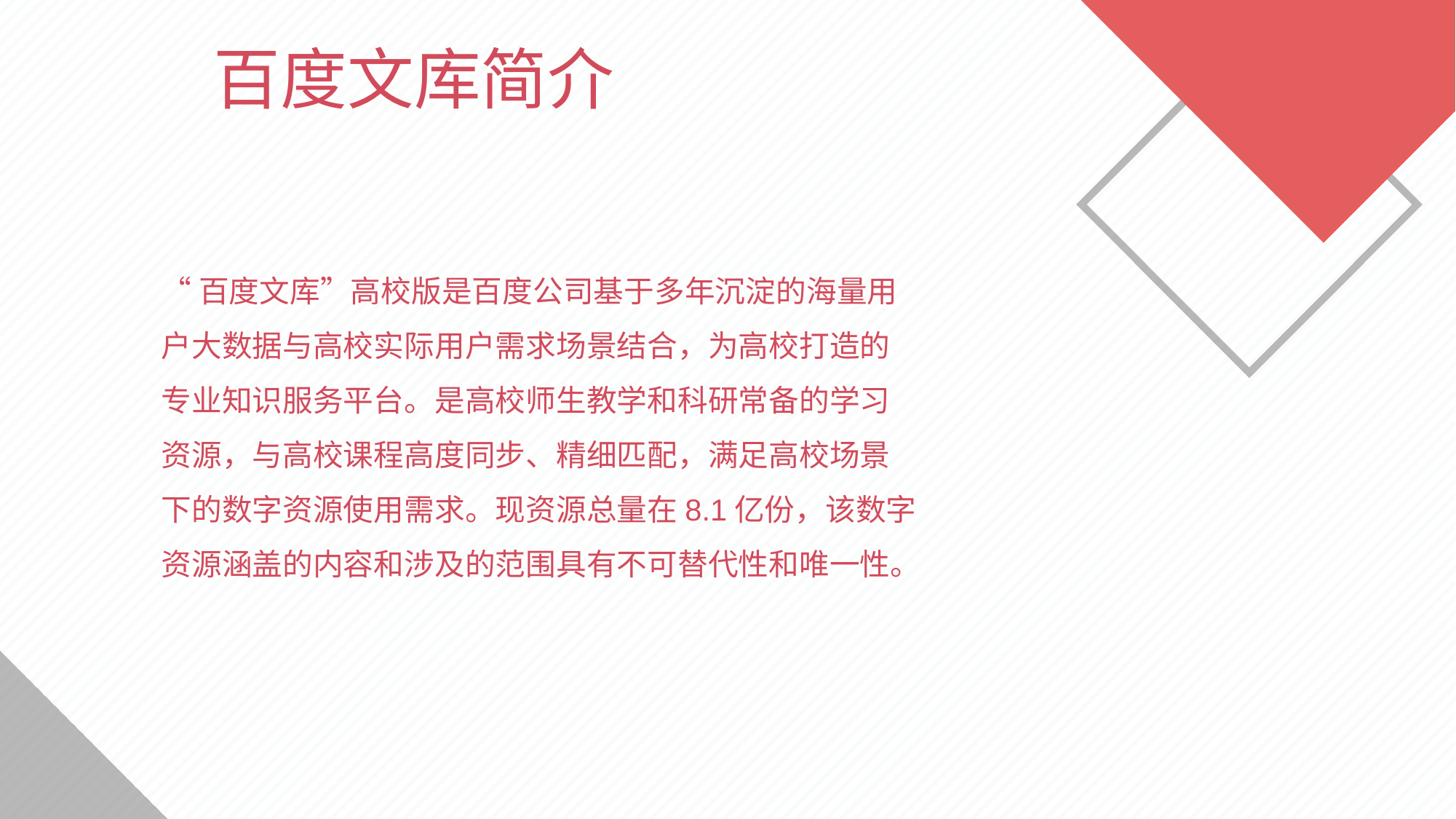

百度文库简介
“百度文库”高校版是百度公司基于多年沉淀的海量用户大数据与高校实际用户需求场景结合，为高校打造的专业知识服务平台。是高校师生教学和科研常备的学习资源，与高校课程高度同步、精细匹配，满足高校场景下的数字资源使用需求。现资源总量在8.1亿份，该数字资源涵盖的内容和涉及的范围具有不可替代性和唯一性。